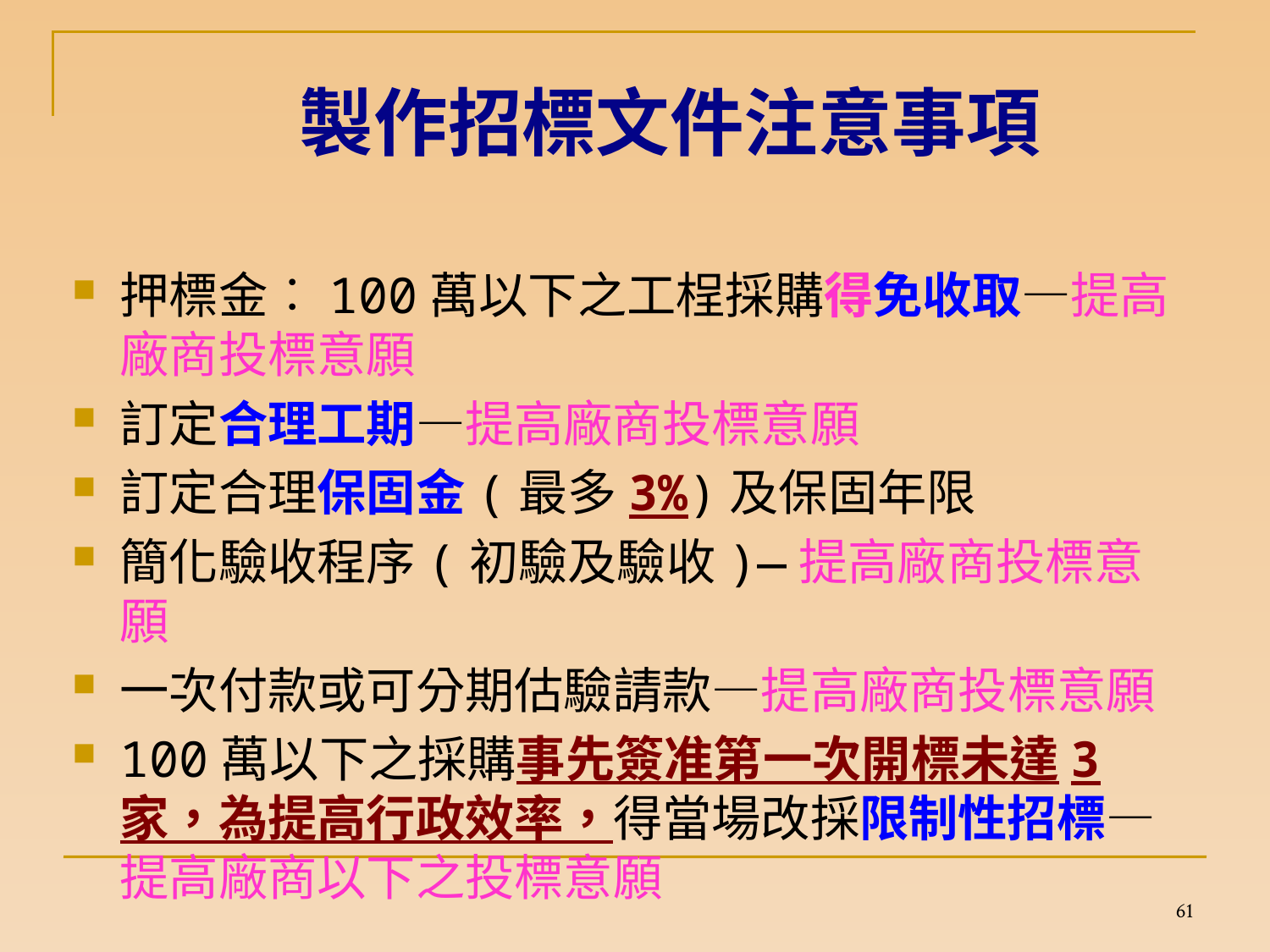

# 製作招標文件注意事項
押標金︰100萬以下之工桯採購得免收取—提高廠商投標意願
訂定合理工期—提高廠商投標意願
訂定合理保固金(最多3%)及保固年限
簡化驗收程序(初驗及驗收)—提高廠商投標意願
一次付款或可分期估驗請款—提高廠商投標意願
100萬以下之採購事先簽准第一次開標未達3家，為提高行政效率，得當場改採限制性招標—提高廠商以下之投標意願

61